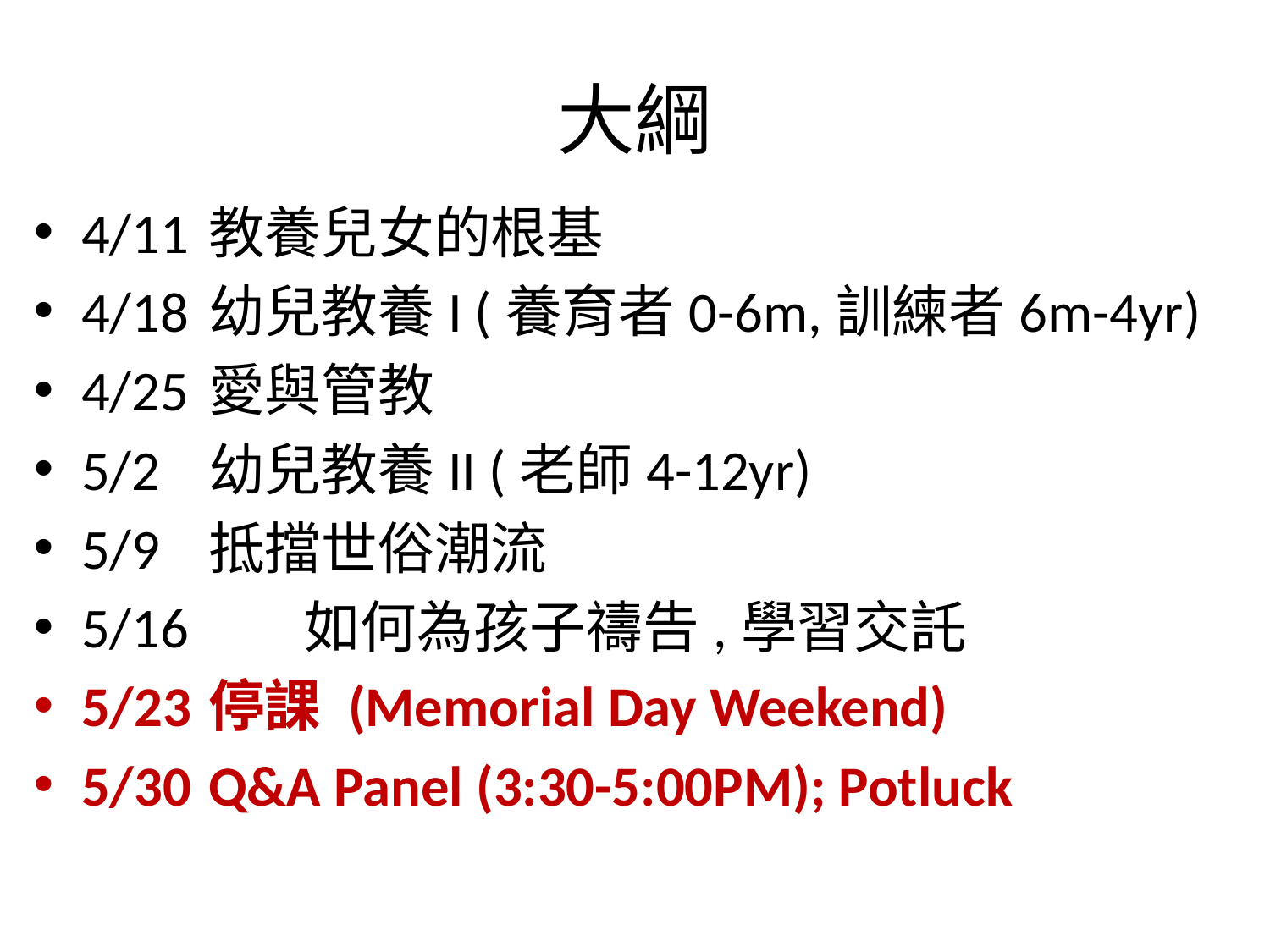

# 大綱
4/11 	教養兒女的根基
4/18 	幼兒教養I (養育者0-6m,訓練者6m-4yr)
4/25 	愛與管教
5/2 	幼兒教養II (老師4-12yr)
5/9 	抵擋世俗潮流
5/16        如何為孩子禱告,學習交託
5/23	停課 (Memorial Day Weekend)
5/30 	Q&A Panel (3:30-5:00PM); Potluck